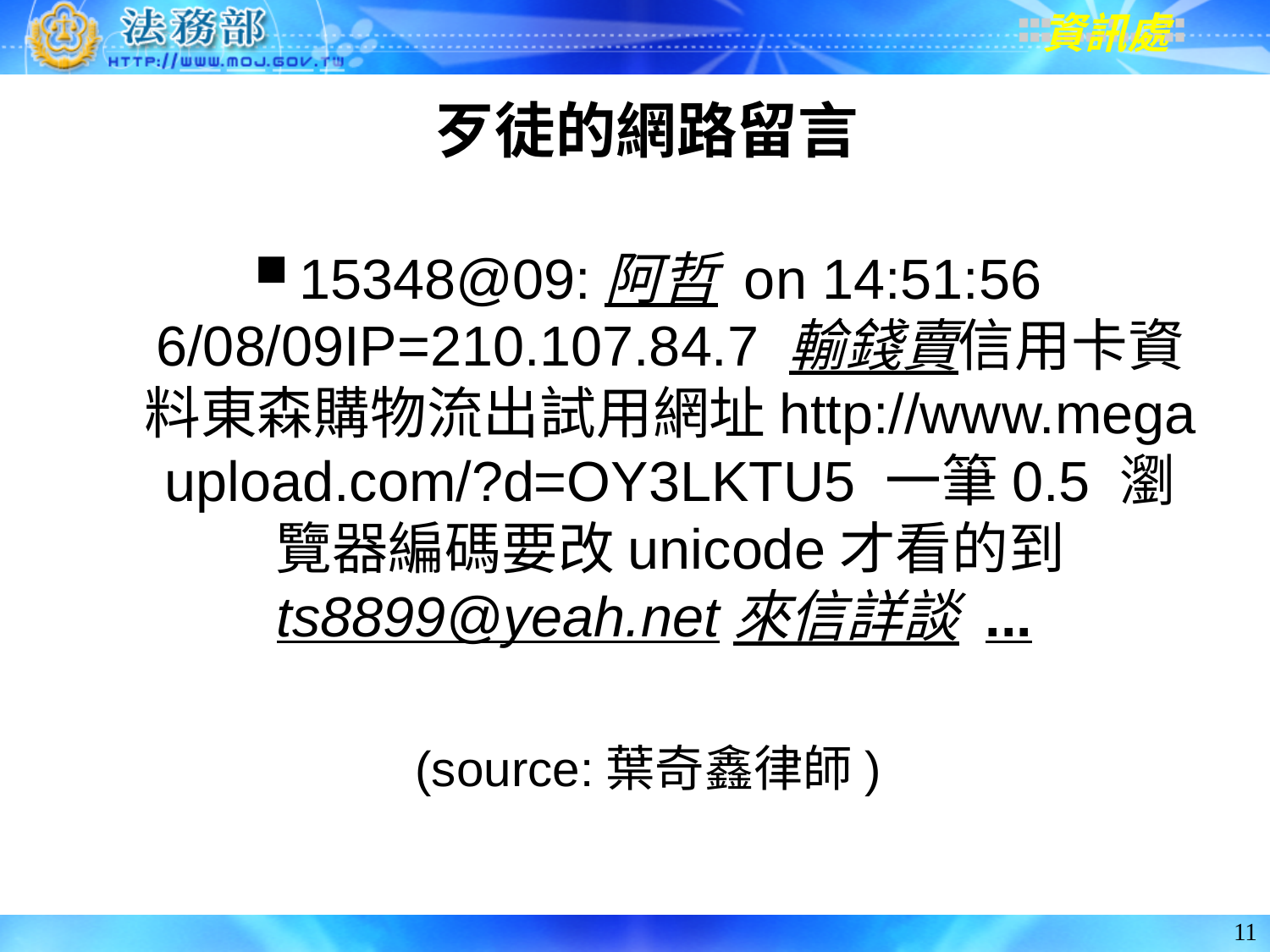

# 歹徒的網路留言

15348@09:阿哲 on 14:51:56 6/08/09IP=210.107.84.7 輸錢賣信用卡資料東森購物流出試用網址http://www.megaupload.com/?d=OY3LKTU5 一筆0.5 瀏覽器編碼要改unicode才看的到 ts8899@yeah.net來信詳談 ...

(source:葉奇鑫律師)